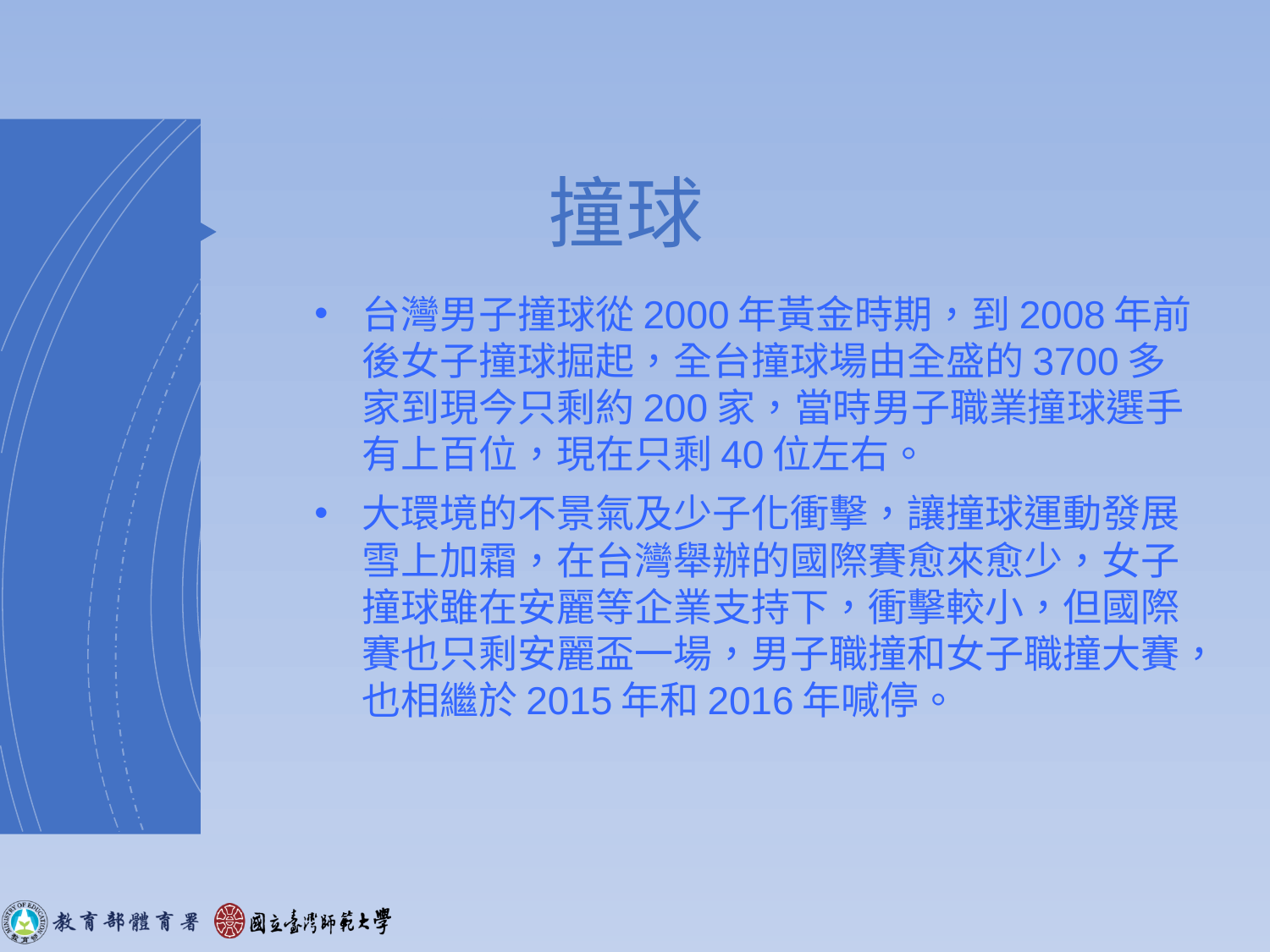

# 撞球

台灣男子撞球從2000年黃金時期，到2008年前後女子撞球掘起，全台撞球場由全盛的3700多家到現今只剩約200家，當時男子職業撞球選手有上百位，現在只剩40位左右。
大環境的不景氣及少子化衝擊，讓撞球運動發展雪上加霜，在台灣舉辦的國際賽愈來愈少，女子撞球雖在安麗等企業支持下，衝擊較小，但國際賽也只剩安麗盃一場，男子職撞和女子職撞大賽，也相繼於2015年和2016年喊停。